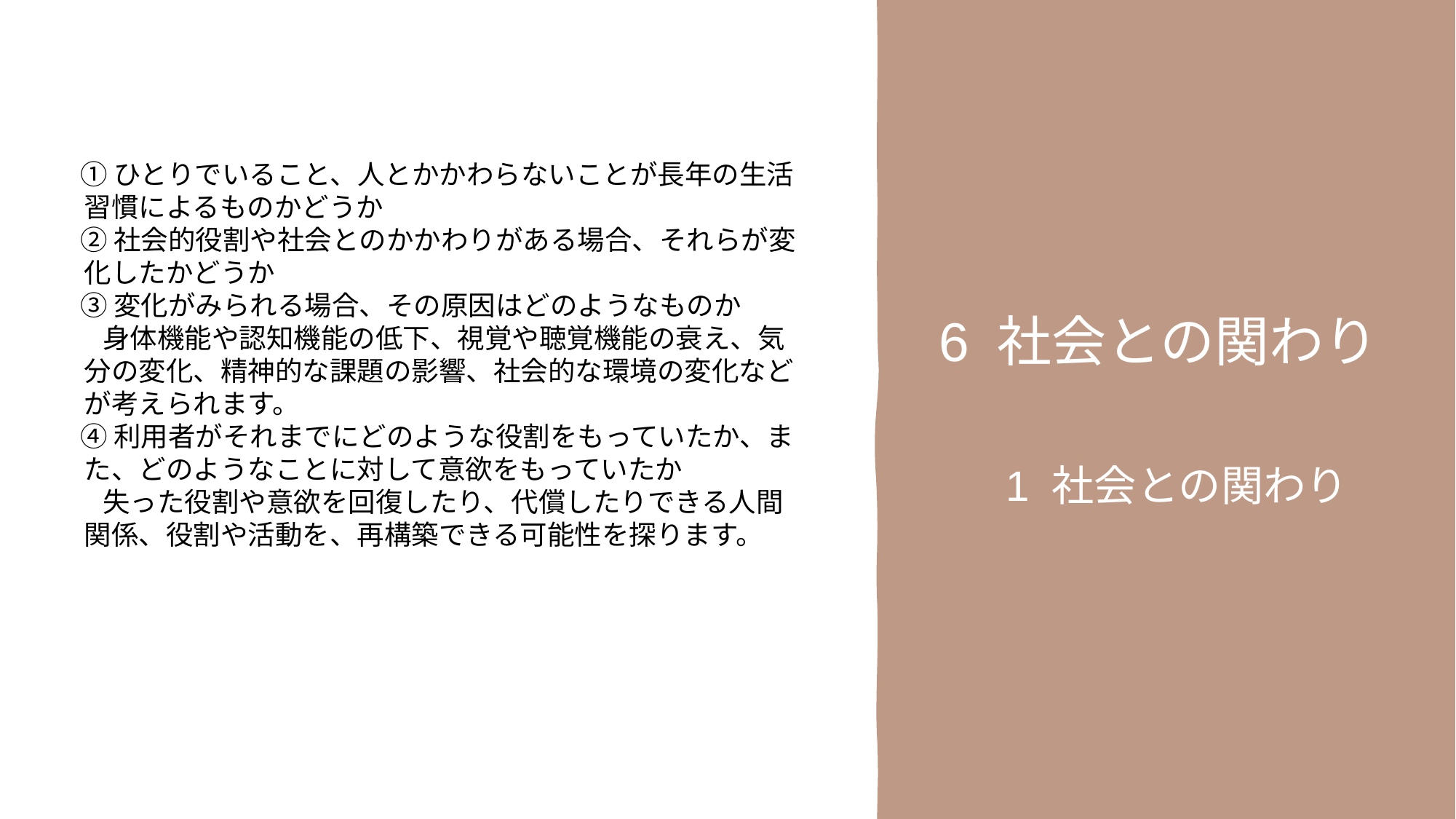

6 社会との関わり
　1 社会との関わり
　① ひとりでいること、人とかかわらないことが長年の生活
    習慣によるものかどうか
　② 社会的役割や社会とのかかわりがある場合、それらが変
    化したかどうか
　③ 変化がみられる場合、その原因はどのようなものか
       身体機能や認知機能の低下、視覚や聴覚機能の衰え、気
    分の変化、精神的な課題の影響、社会的な環境の変化など
    が考えられます。
　④ 利用者がそれまでにどのような役割をもっていたか、ま
    た、どのようなことに対して意欲をもっていたか
       失った役割や意欲を回復したり、代償したりできる人間
    関係、役割や活動を、再構築できる可能性を探ります。